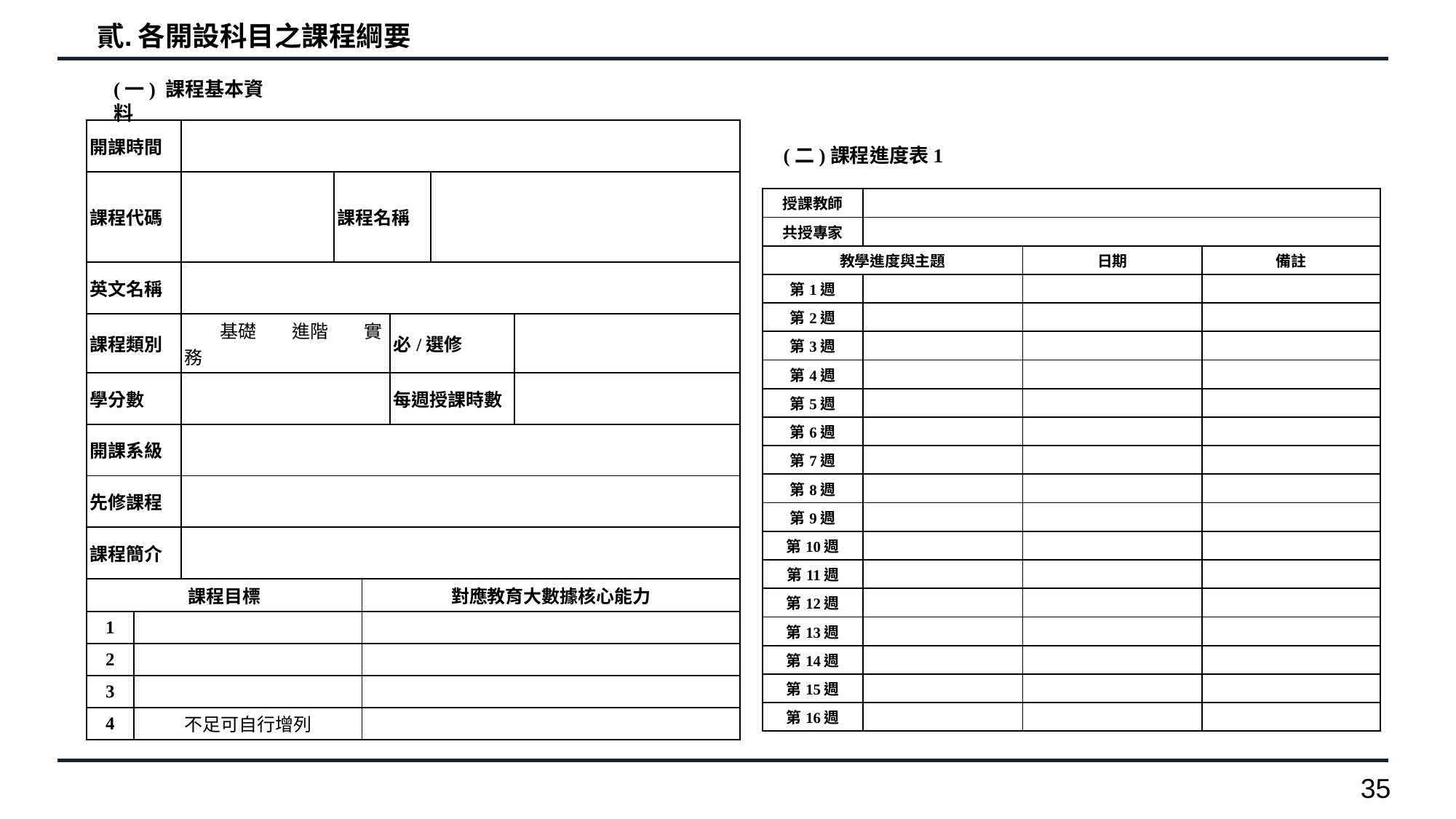

各開設科目之課程綱要
(一) 課程基本資料
| 開課時間 |  |  |  |  |  |  |  |
| --- | --- | --- | --- | --- | --- | --- | --- |
| 課程代碼 |  |  | 課程名稱 |  |  |  |  |
| 英文名稱 |  |  |  |  |  |  |  |
| 課程類別 |  |  基礎  進階  實務 |  |  | 必/選修 |  |  |
| 學分數 |  |  |  |  | 每週授課時數 |  |  |
| 開課系級 |  |  |  |  |  |  |  |
| 先修課程 |  |  |  |  |  |  |  |
| 課程簡介 |  |  |  |  |  |  |  |
| 課程目標 |  |  |  | 對應教育大數據核心能力 |  |  |  |
| 1 |  |  |  |  |  |  |  |
| 2 |  |  |  |  |  |  |  |
| 3 |  |  |  |  |  |  |  |
| 4 | 不足可自行增列 |  |  |  |  |  |  |
(二)課程進度表1
| 授課教師 |  |  |  |
| --- | --- | --- | --- |
| 共授專家 |  |  |  |
| 教學進度與主題 |  | 日期 | 備註 |
| 第1週 |  |  |  |
| 第2週 |  |  |  |
| 第3週 |  |  |  |
| 第4週 |  |  |  |
| 第5週 |  |  |  |
| 第6週 |  |  |  |
| 第7週 |  |  |  |
| 第8週 |  |  |  |
| 第9週 |  |  |  |
| 第10週 |  |  |  |
| 第11週 |  |  |  |
| 第12週 |  |  |  |
| 第13週 |  |  |  |
| 第14週 |  |  |  |
| 第15週 |  |  |  |
| 第16週 |  |  |  |
35